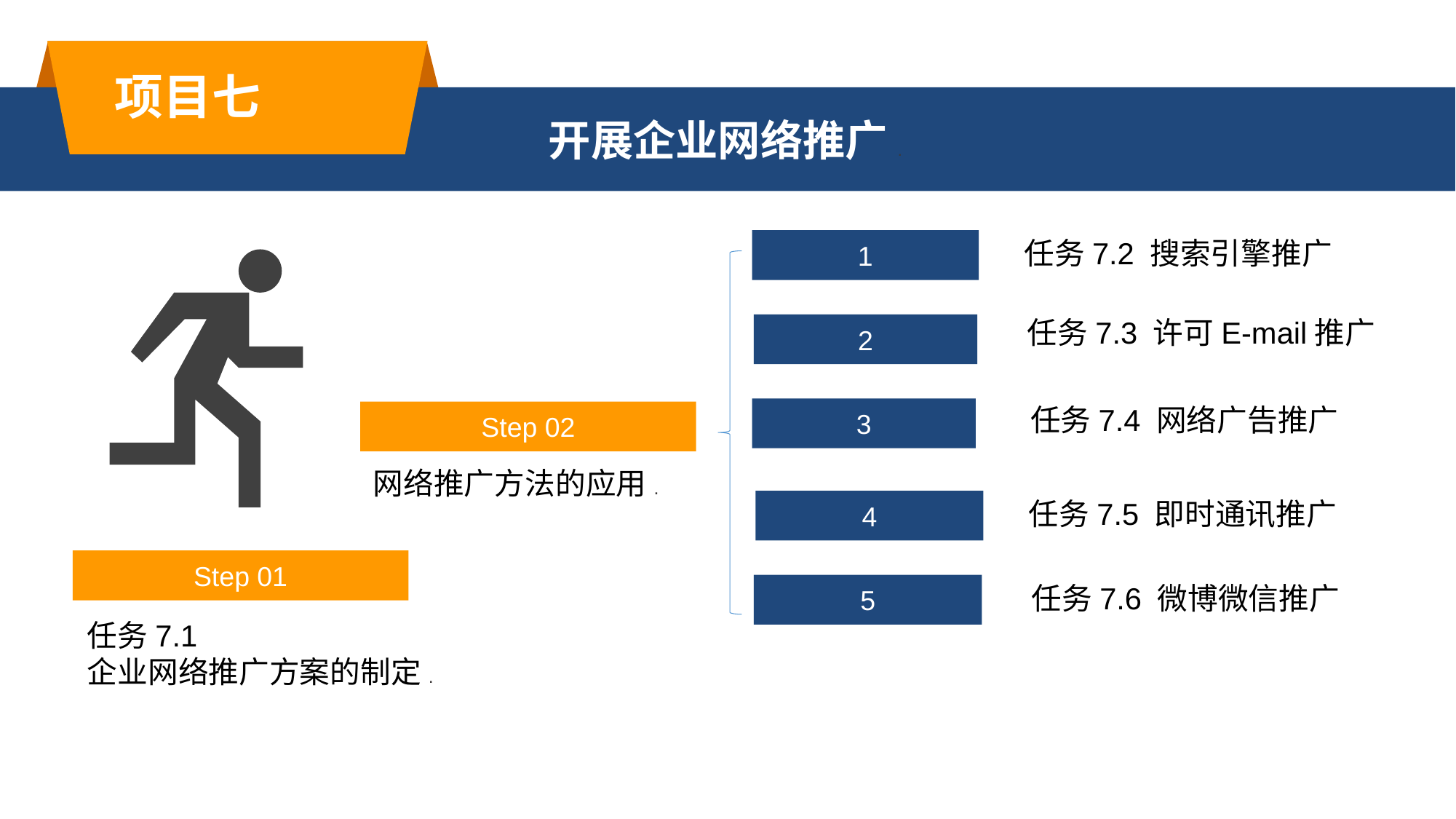

项目七
开展企业网络推广.
任务7.2 搜索引擎推广
1

任务7.3 许可E-mail推广
2
任务7.4 网络广告推广
3
Step 02
网络推广方法的应用.
任务7.5 即时通讯推广
4
Step 01
任务7.6 微博微信推广
5
任务7.1
企业网络推广方案的制定.